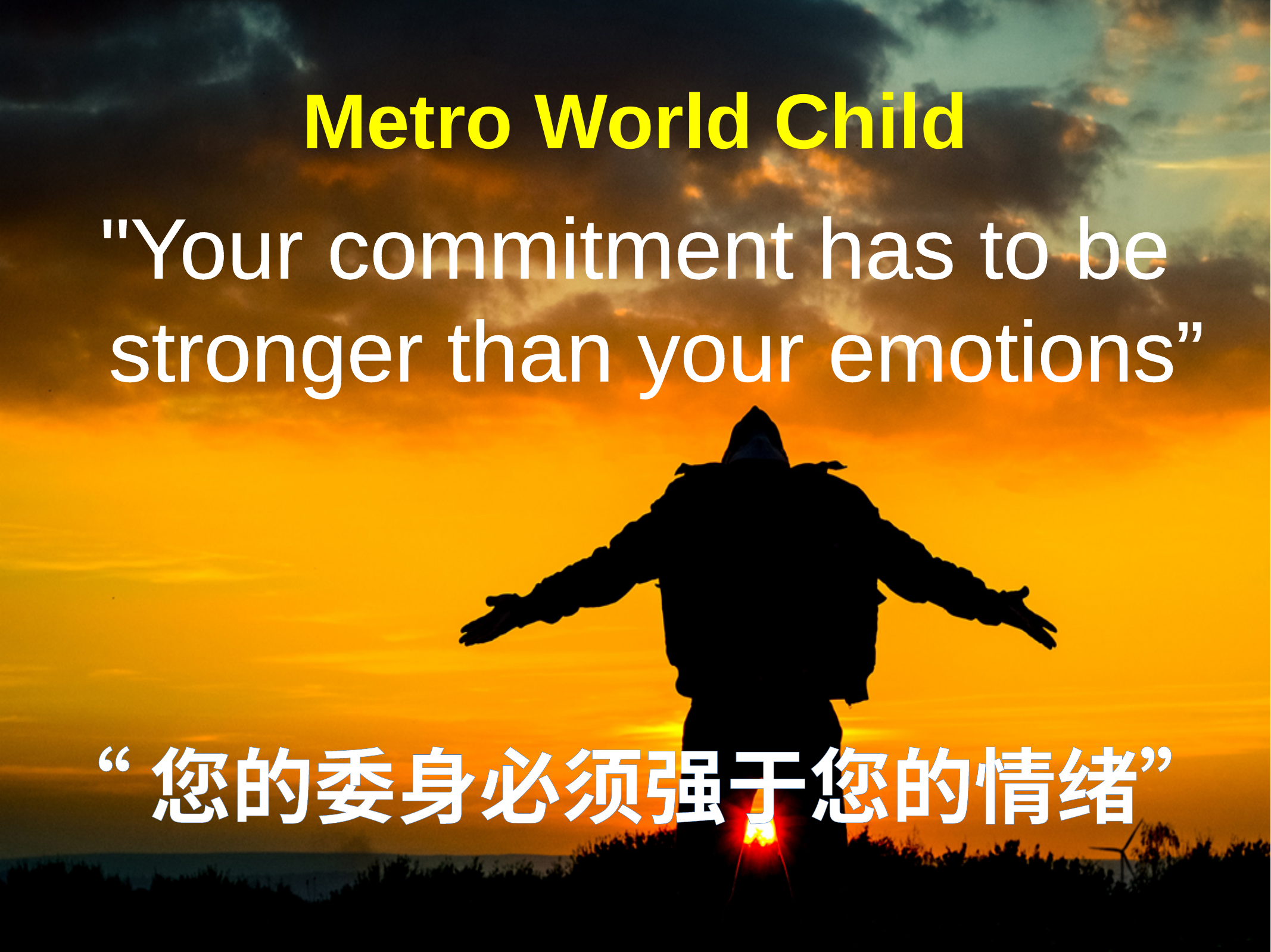

# Metro World Child
"Your commitment has to be stronger than your emotions”

“您的委身必须强于您的情绪”